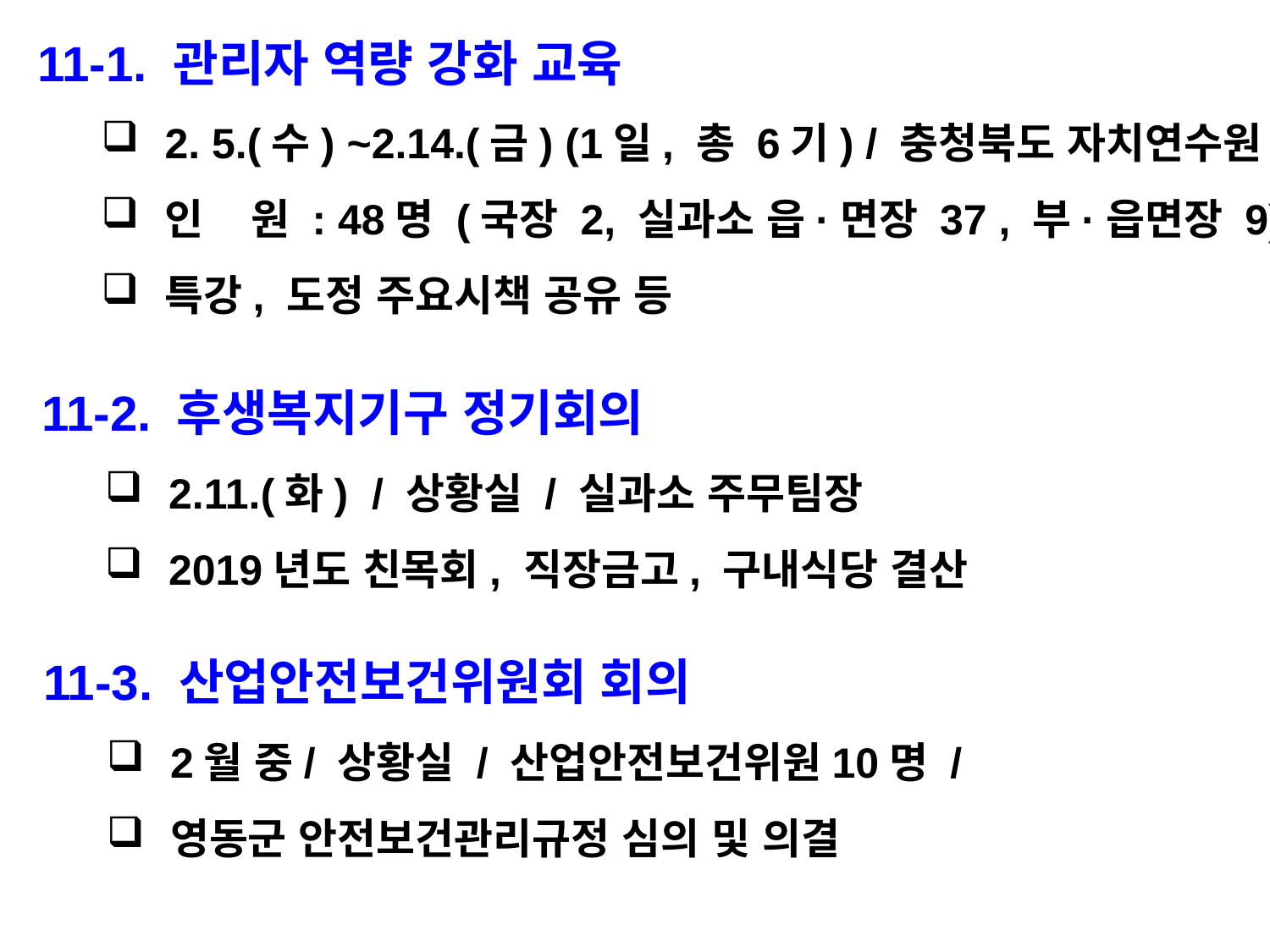

11-1. 관리자 역량 강화 교육
2. 5.(수) ~2.14.(금) (1일, 총 6기) / 충청북도 자치연수원
인    원 : 48명 (국장 2, 실과소 읍·면장 37 , 부·읍면장 9)
특강, 도정 주요시책 공유 등

11-2. 후생복지기구 정기회의
2.11.(화)  / 상황실 / 실과소 주무팀장
2019년도 친목회, 직장금고, 구내식당 결산
11-3. 산업안전보건위원회 회의
2월 중/ 상황실 / 산업안전보건위원10명 /
영동군 안전보건관리규정 심의 및 의결